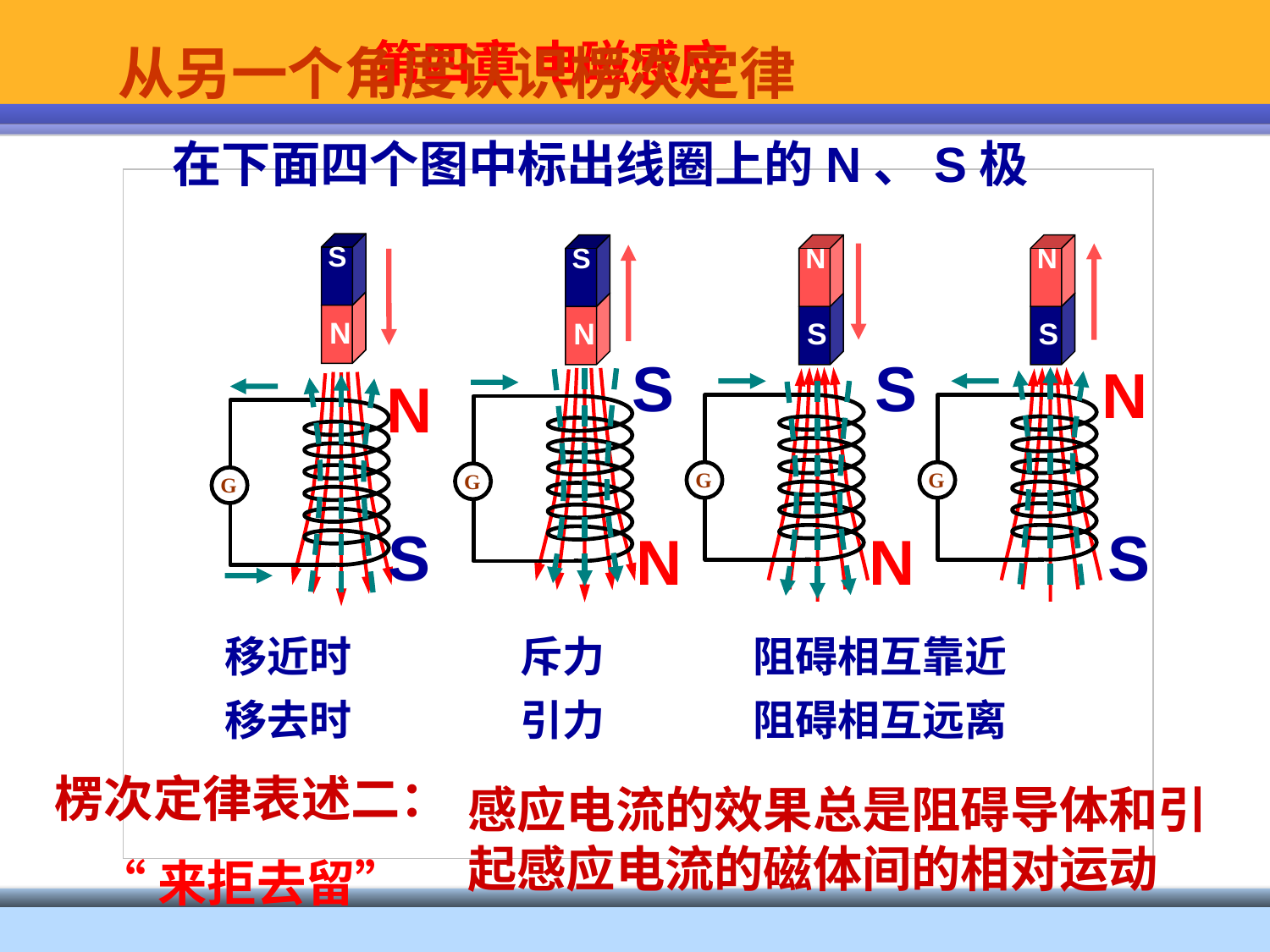

从另一个角度认识楞次定律
在下面四个图中标出线圈上的N、S极
S

N

G

S

N

G
N

S

G
N

S

G
S
S
N
N
S
S
N
N
移近时
斥力
阻碍相互靠近
移去时
引力
阻碍相互远离
楞次定律表述二：
感应电流的效果总是阻碍导体和引起感应电流的磁体间的相对运动
“来拒去留”